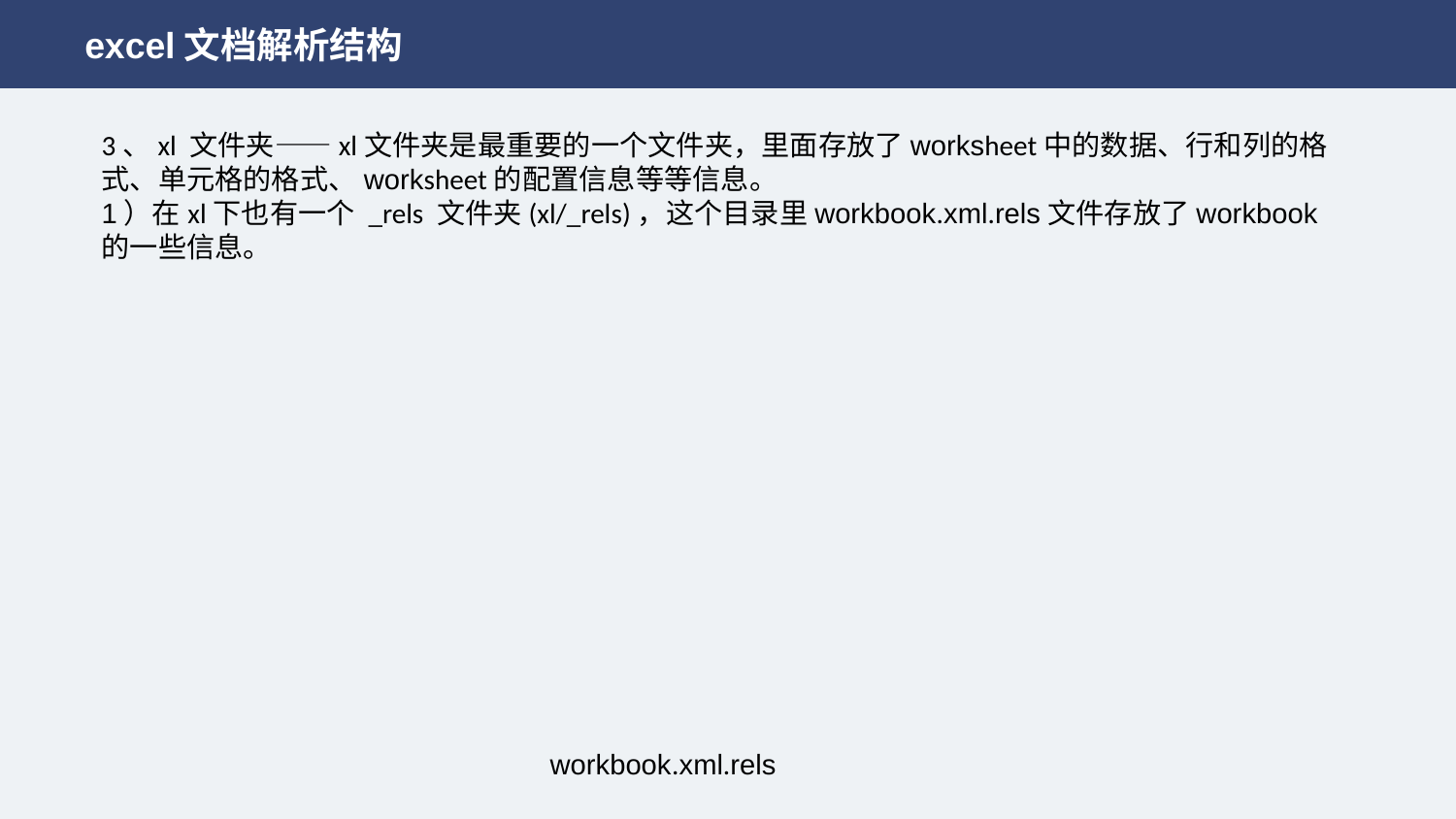

excel文档解析结构
3、xl 文件夹——xl文件夹是最重要的一个文件夹，里面存放了worksheet中的数据、行和列的格式、单元格的格式、worksheet的配置信息等等信息。
1）在xl下也有一个 _rels 文件夹(xl/_rels)，这个目录里workbook.xml.rels文件存放了workbook的一些信息。
workbook.xml.rels